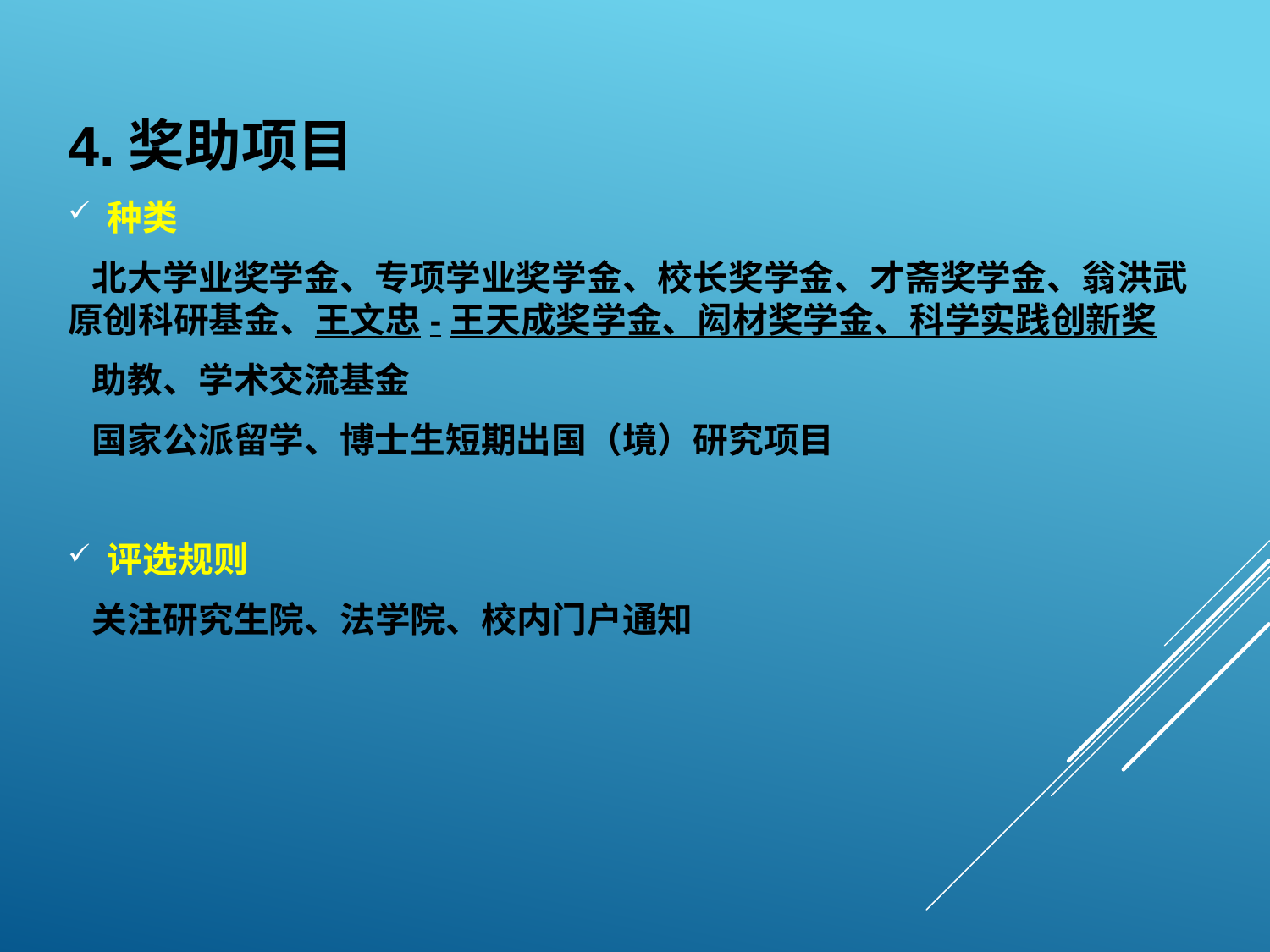

4.奖助项目
种类
  北大学业奖学金、专项学业奖学金、校长奖学金、才斋奖学金、翁洪武原创科研基金、王文忠-王天成奖学金、闳材奖学金、科学实践创新奖
  助教、学术交流基金
  国家公派留学、博士生短期出国（境）研究项目

评选规则
  关注研究生院、法学院、校内门户通知